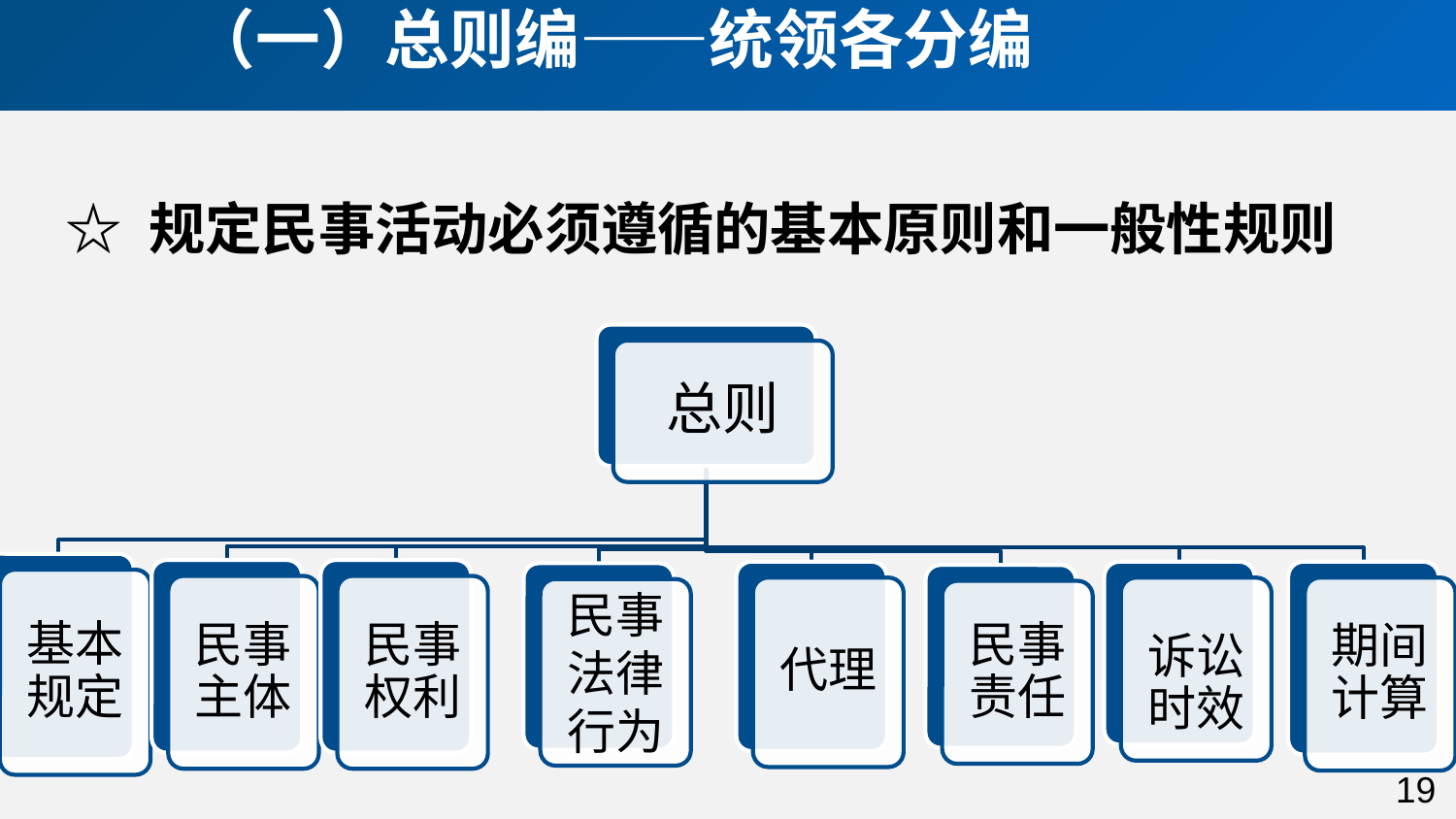

# （一）总则编——统领各分编
☆ 规定民事活动必须遵循的基本原则和一般性规则
总则
基本
规定
民事主体
民事权利
民事法律
行为
代理
民事责任
诉讼时效
期间计算
19